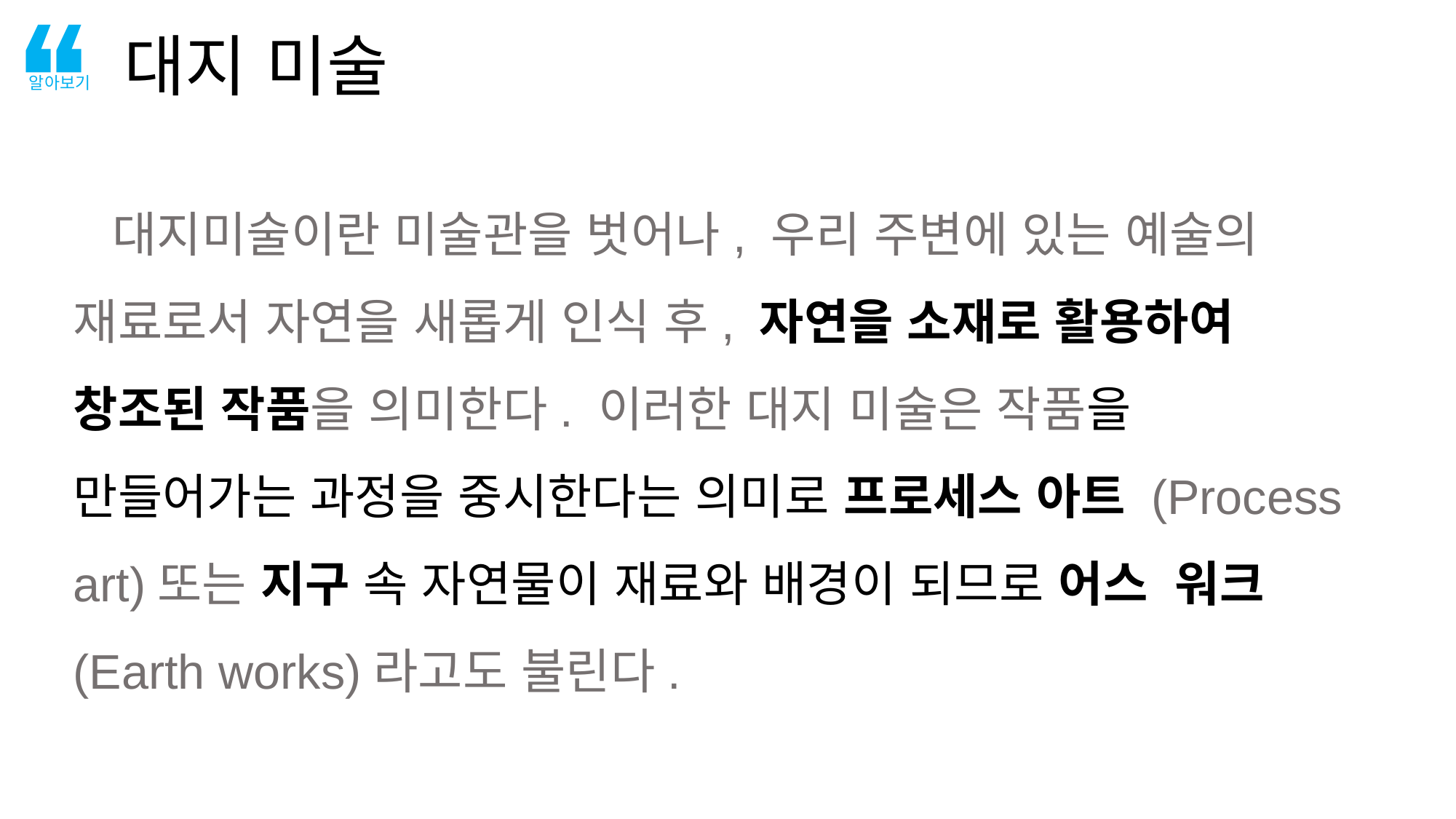

“
대지 미술
 알아보기
  대지미술이란 미술관을 벗어나, 우리 주변에 있는 예술의 재료로서 자연을 새롭게 인식 후, 자연을 소재로 활용하여 창조된 작품을 의미한다. 이러한 대지 미술은 작품을 만들어가는 과정을 중시한다는 의미로 프로세스 아트 (Process art)또는 지구 속 자연물이 재료와 배경이 되므로 어스  워크 (Earth works)라고도 불린다.